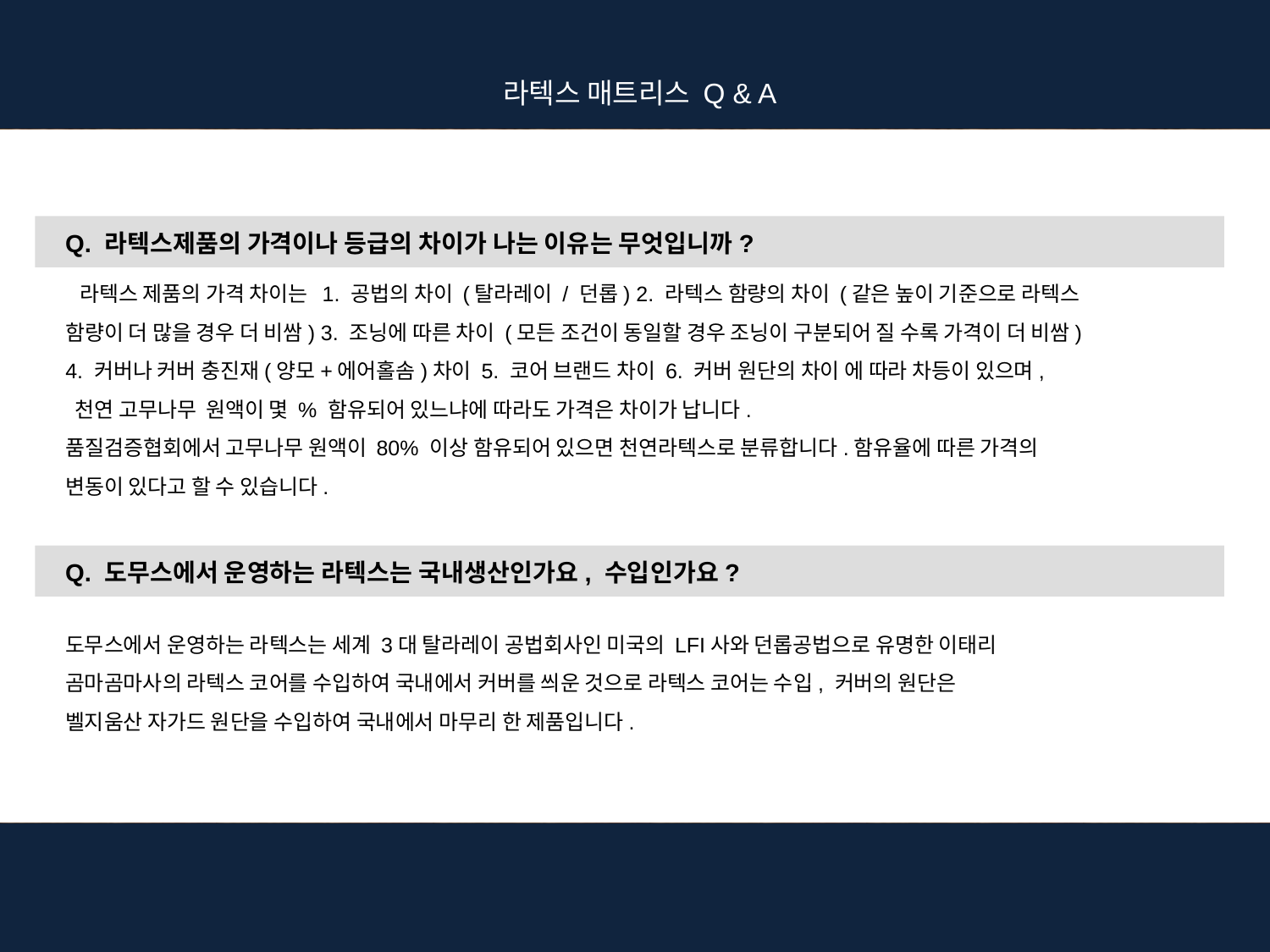

라텍스 매트리스 Q & A

Q. 라텍스제품의 가격이나 등급의 차이가 나는 이유는 무엇입니까?
  라텍스 제품의 가격 차이는  1. 공법의 차이 (탈라레이 / 던롭) 2. 라텍스 함량의 차이 (같은 높이 기준으로 라텍스
함량이 더 많을 경우 더 비쌈) 3. 조닝에 따른 차이 (모든 조건이 동일할 경우 조닝이 구분되어 질 수록 가격이 더 비쌈)
4. 커버나 커버 충진재(양모+에어홀솜)차이 5. 코어 브랜드 차이 6. 커버 원단의 차이 에 따라 차등이 있으며,
 천연 고무나무  원액이 몇 % 함유되어 있느냐에 따라도 가격은 차이가 납니다.
품질검증협회에서 고무나무 원액이 80% 이상 함유되어 있으면 천연라텍스로 분류합니다.함유율에 따른 가격의
변동이 있다고 할 수 있습니다.

Q. 도무스에서 운영하는 라텍스는 국내생산인가요, 수입인가요?
도무스에서 운영하는 라텍스는 세계 3대 탈라레이 공법회사인 미국의 LFI사와 던롭공법으로 유명한 이태리
곰마곰마사의 라텍스 코어를 수입하여 국내에서 커버를 씌운 것으로 라텍스 코어는 수입, 커버의 원단은
벨지움산 자가드 원단을 수입하여 국내에서 마무리 한 제품입니다.